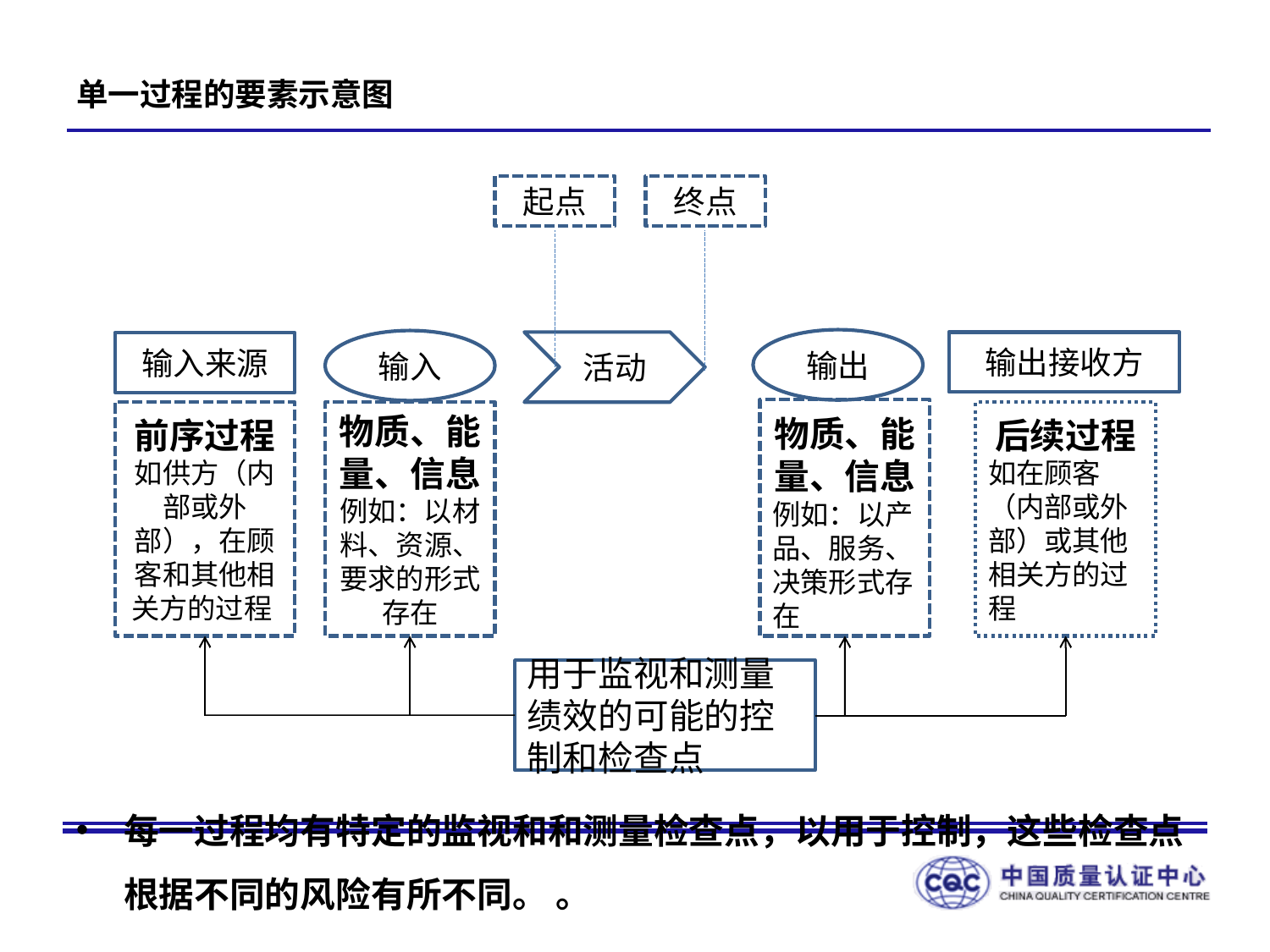

# 单一过程的要素示意图

每一过程均有特定的监视和和测量检查点，以用于控制，这些检查点根据不同的风险有所不同。 。
起点
终点
输出
输入
输出接收方
活动
输入来源

物质、能量、信息
例如：以产品、服务、决策形式存在

前序过程
如供方（内部或外部），在顾客和其他相关方的过程
物质、能量、信息
例如：以材料、资源、要求的形式存在
后续过程
如在顾客（内部或外部）或其他相关方的过程
用于监视和测量绩效的可能的控制和检查点